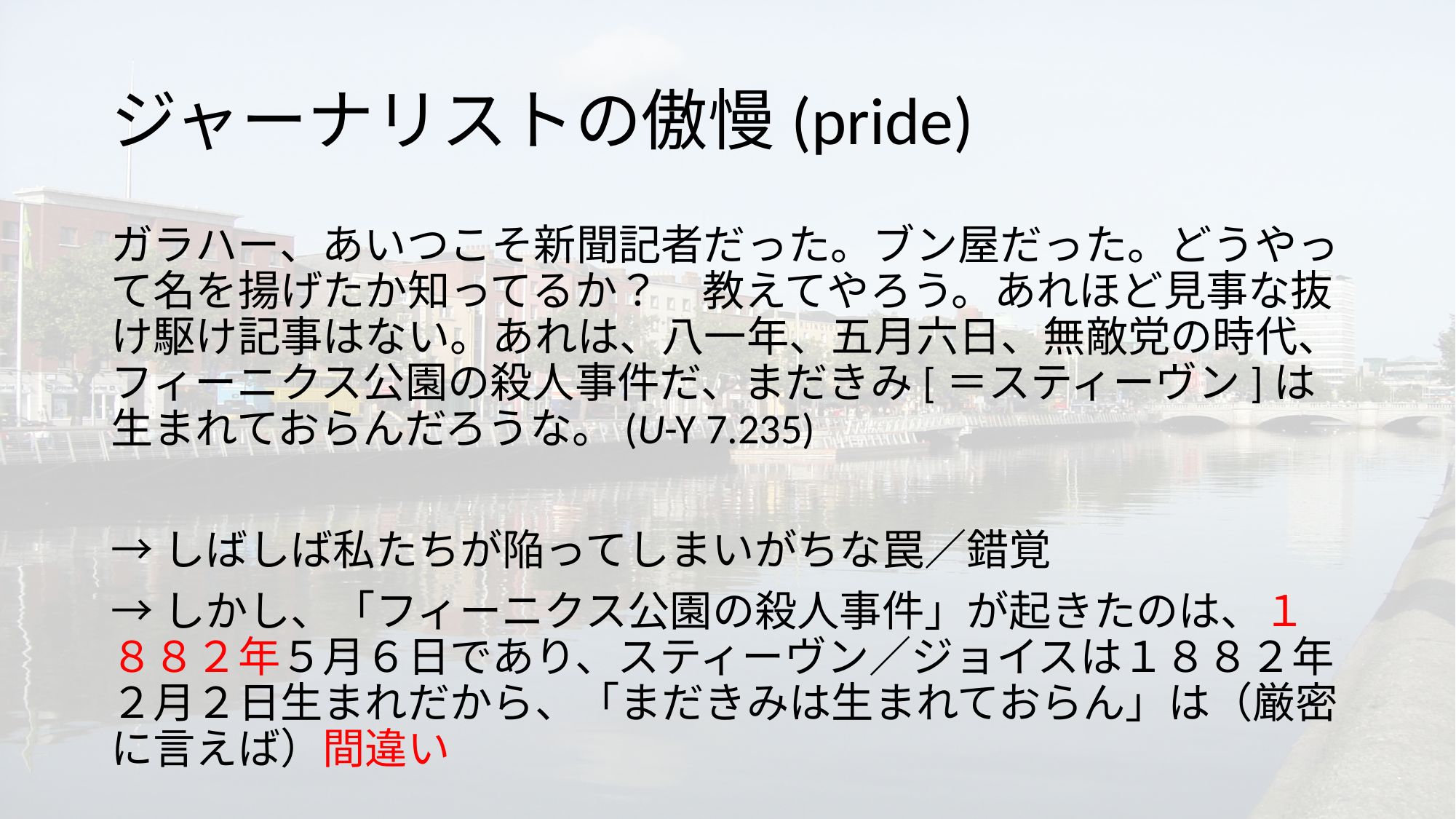

# ジャーナリストの傲慢(pride)
ガラハー、あいつこそ新聞記者だった。ブン屋だった。どうやって名を揚げたか知ってるか？　教えてやろう。あれほど見事な抜け駆け記事はない。あれは、八一年、五月六日、無敵党の時代、フィーニクス公園の殺人事件だ、まだきみ[＝スティーヴン]は生まれておらんだろうな。(U-Y 7.235)

→しばしば私たちが陥ってしまいがちな罠／錯覚
→しかし、「フィーニクス公園の殺人事件」が起きたのは、１８８２年５月６日であり、スティーヴン／ジョイスは１８８２年２月２日生まれだから、「まだきみは生まれておらん」は（厳密に言えば）間違い